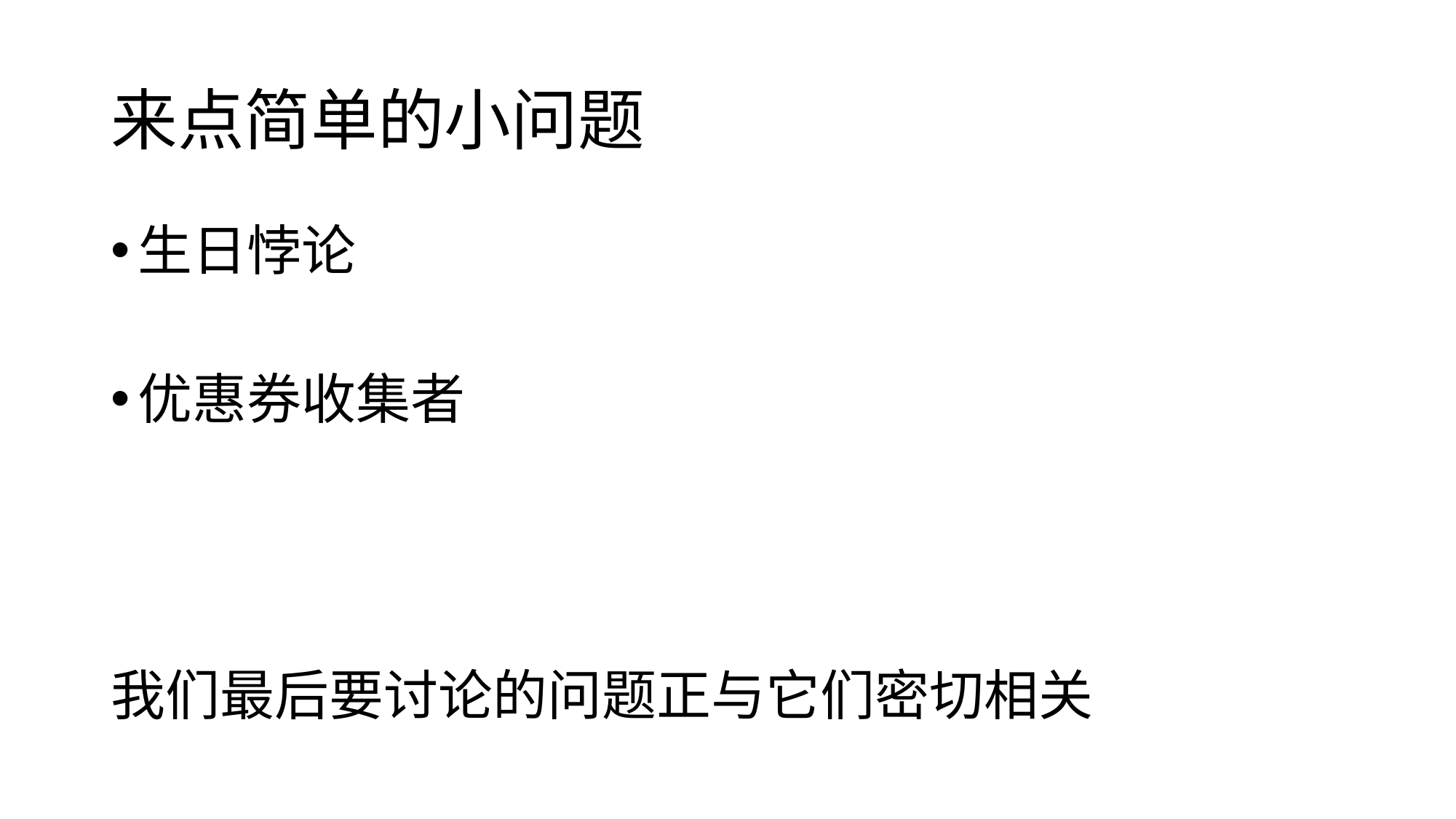

# 来点简单的小问题
生日悖论

优惠券收集者

我们最后要讨论的问题正与它们密切相关